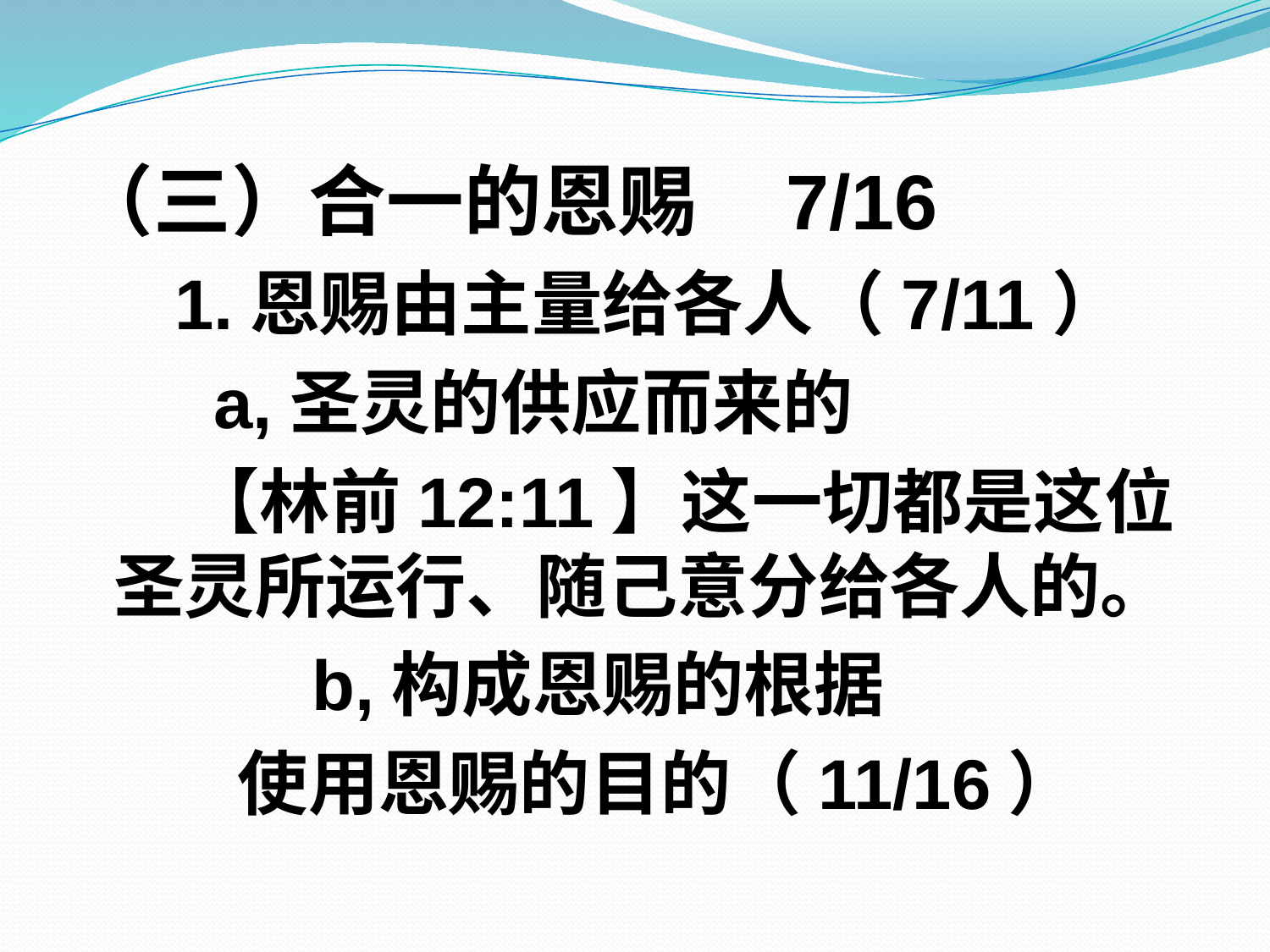

（三）合一的恩赐    7/16
     1.恩赐由主量给各人（7/11）
       a,圣灵的供应而来的
      【林前12:11】这一切都是这位圣灵所运行、随己意分给各人的。
            b,构成恩赐的根据
         使用恩赐的目的（11/16）